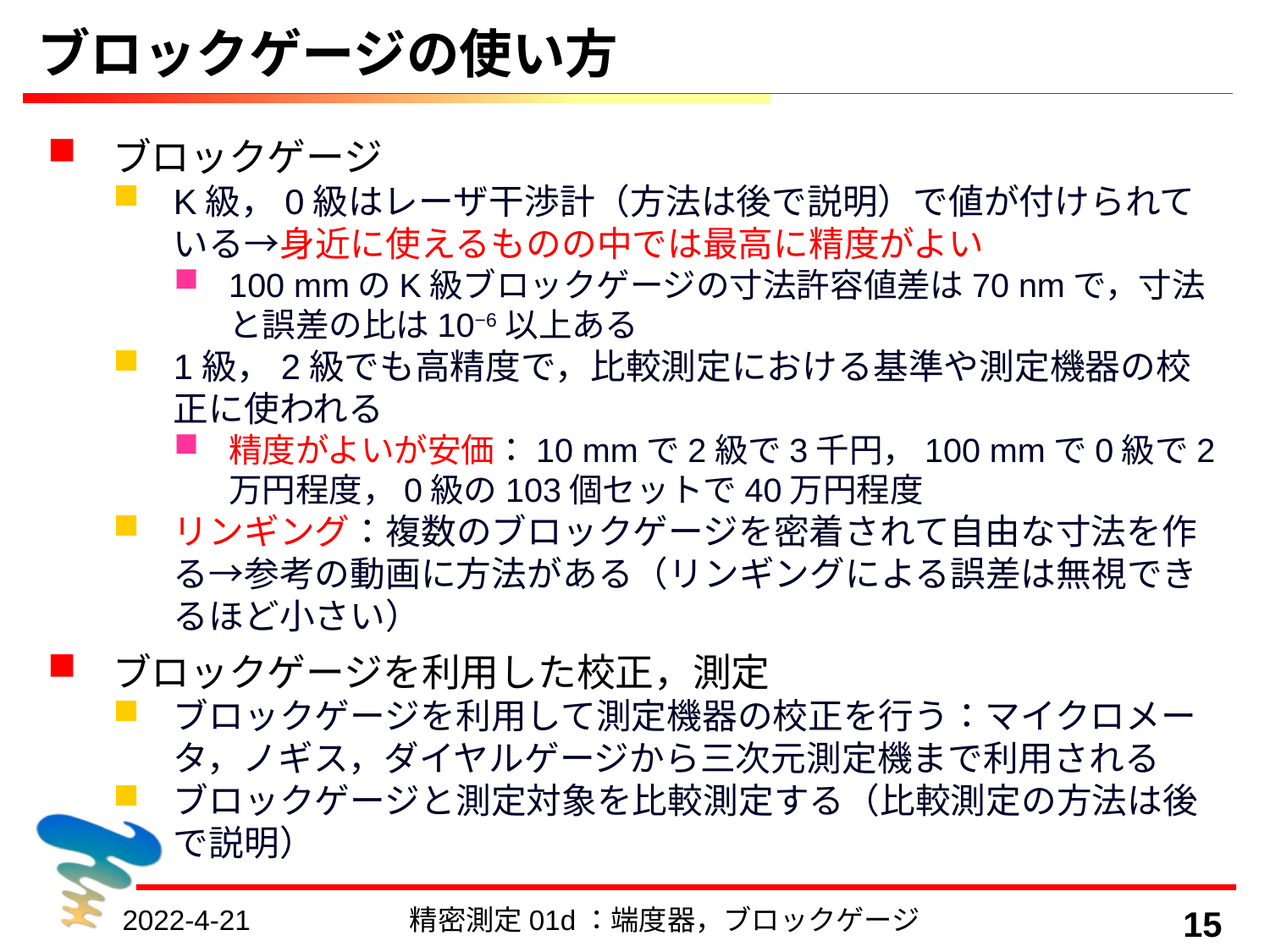

# ブロックゲージの使い方
ブロックゲージ
K級，0級はレーザ干渉計（方法は後で説明）で値が付けられている→身近に使えるものの中では最高に精度がよい
100 mmのK級ブロックゲージの寸法許容値差は70 nmで，寸法と誤差の比は10−6以上ある
1級，2級でも高精度で，比較測定における基準や測定機器の校正に使われる
精度がよいが安価：10 mmで2級で3千円，100 mmで0級で2万円程度，0級の103個セットで40万円程度
リンギング：複数のブロックゲージを密着されて自由な寸法を作る→参考の動画に方法がある（リンギングによる誤差は無視できるほど小さい）
ブロックゲージを利用した校正，測定
ブロックゲージを利用して測定機器の校正を行う：マイクロメータ，ノギス，ダイヤルゲージから三次元測定機まで利用される
ブロックゲージと測定対象を比較測定する（比較測定の方法は後で説明）

2022-4-21
精密測定01d：端度器，ブロックゲージ
15